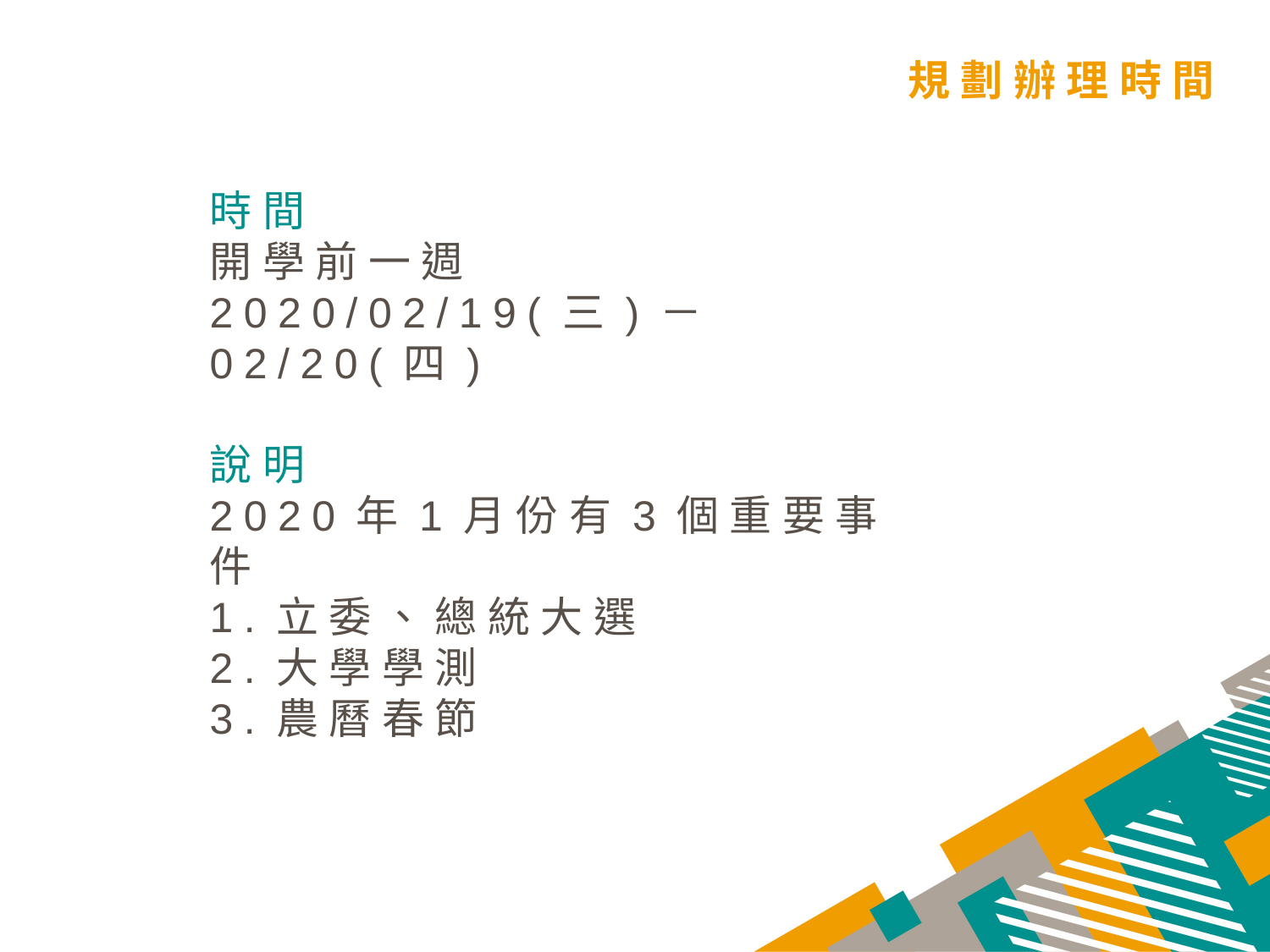

規劃辦理時間
時間
開學前一週
2020/02/19(三)－02/20(四)

說明
2020年1月份有3個重要事件
1.立委、總統大選
2.大學學測
3.農曆春節